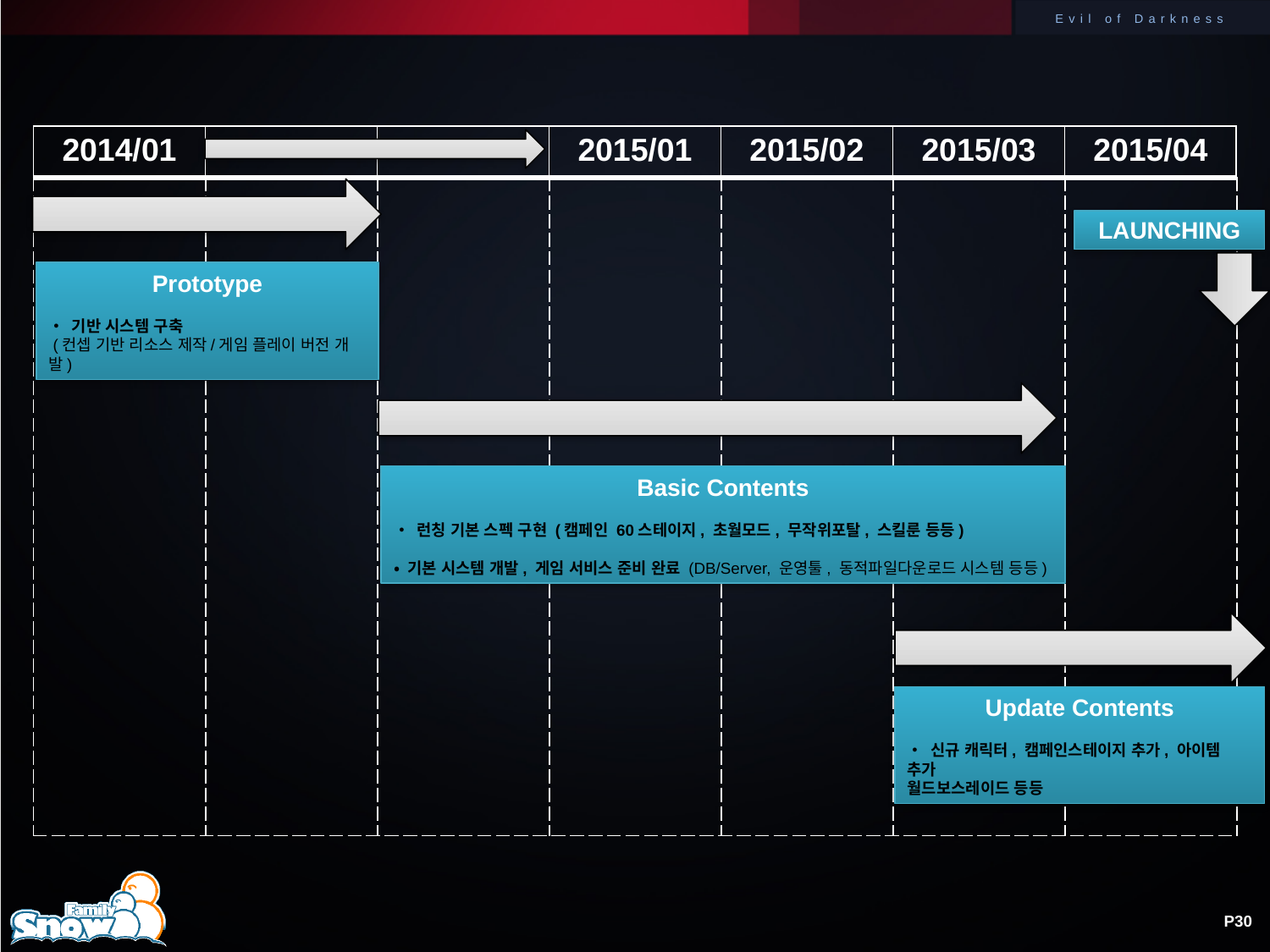

| 2014/01 |  |  | 2015/01 | 2015/02 | 2015/03 | 2015/04 |
| --- | --- | --- | --- | --- | --- | --- |

|  |  |  |  |  |  |  |
| --- | --- | --- | --- | --- | --- | --- |

LAUNCHING

Prototype

• 기반 시스템 구축
 (컨셉 기반 리소스 제작/게임 플레이 버전 개발)

Basic Contents

• 런칭 기본 스펙 구현 (캠페인 60스테이지, 초월모드, 무작위포탈, 스킬룬 등등)

• 기본 시스템 개발, 게임 서비스 준비 완료 (DB/Server, 운영툴, 동적파일다운로드 시스템 등등)

Update Contents

• 신규 캐릭터, 캠페인스테이지 추가, 아이템 추가
월드보스레이드 등등